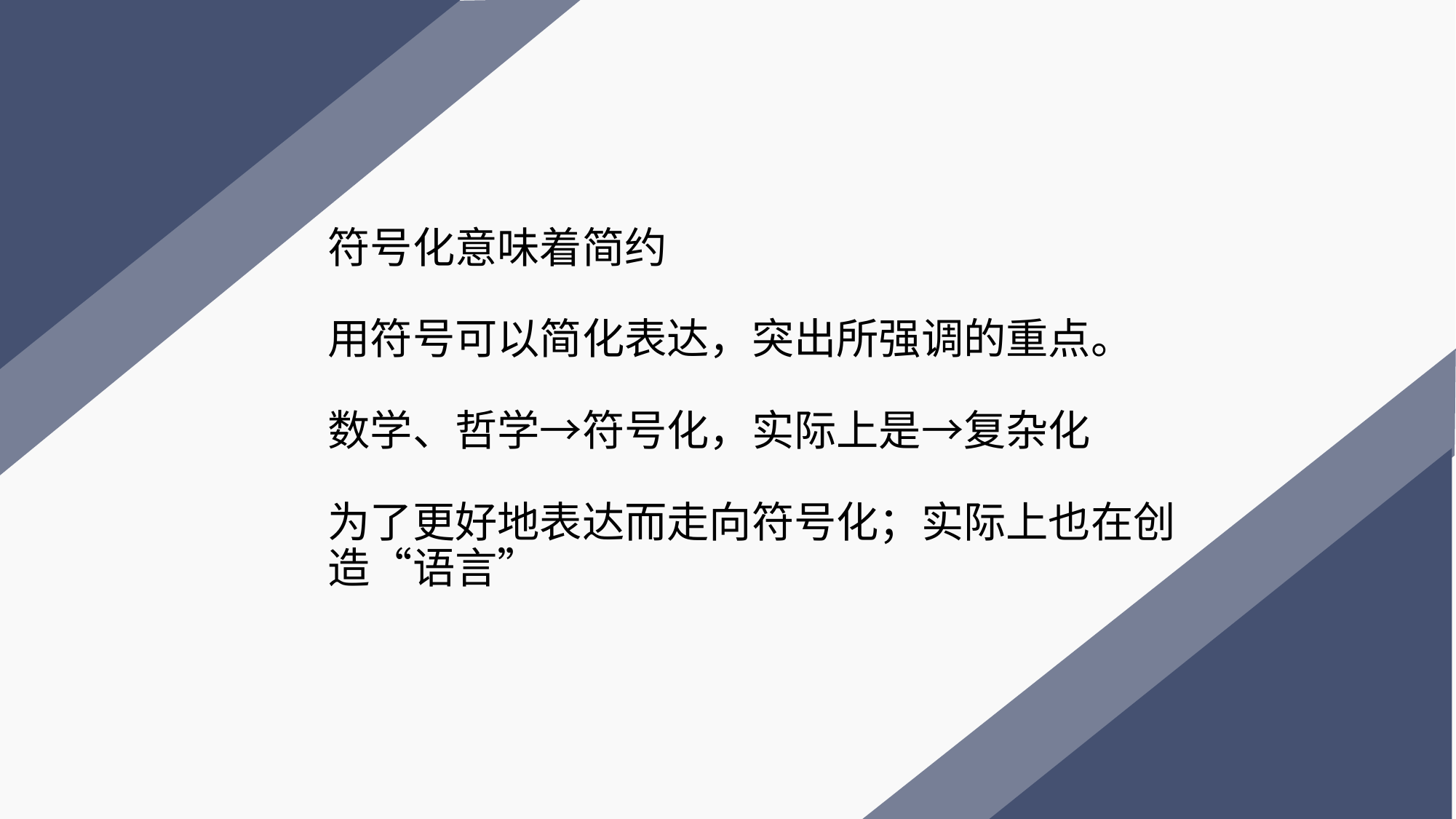

# 符号化意味着简约 用符号可以简化表达，突出所强调的重点。 数学、哲学→符号化，实际上是→复杂化 为了更好地表达而走向符号化；实际上也在创造“语言”